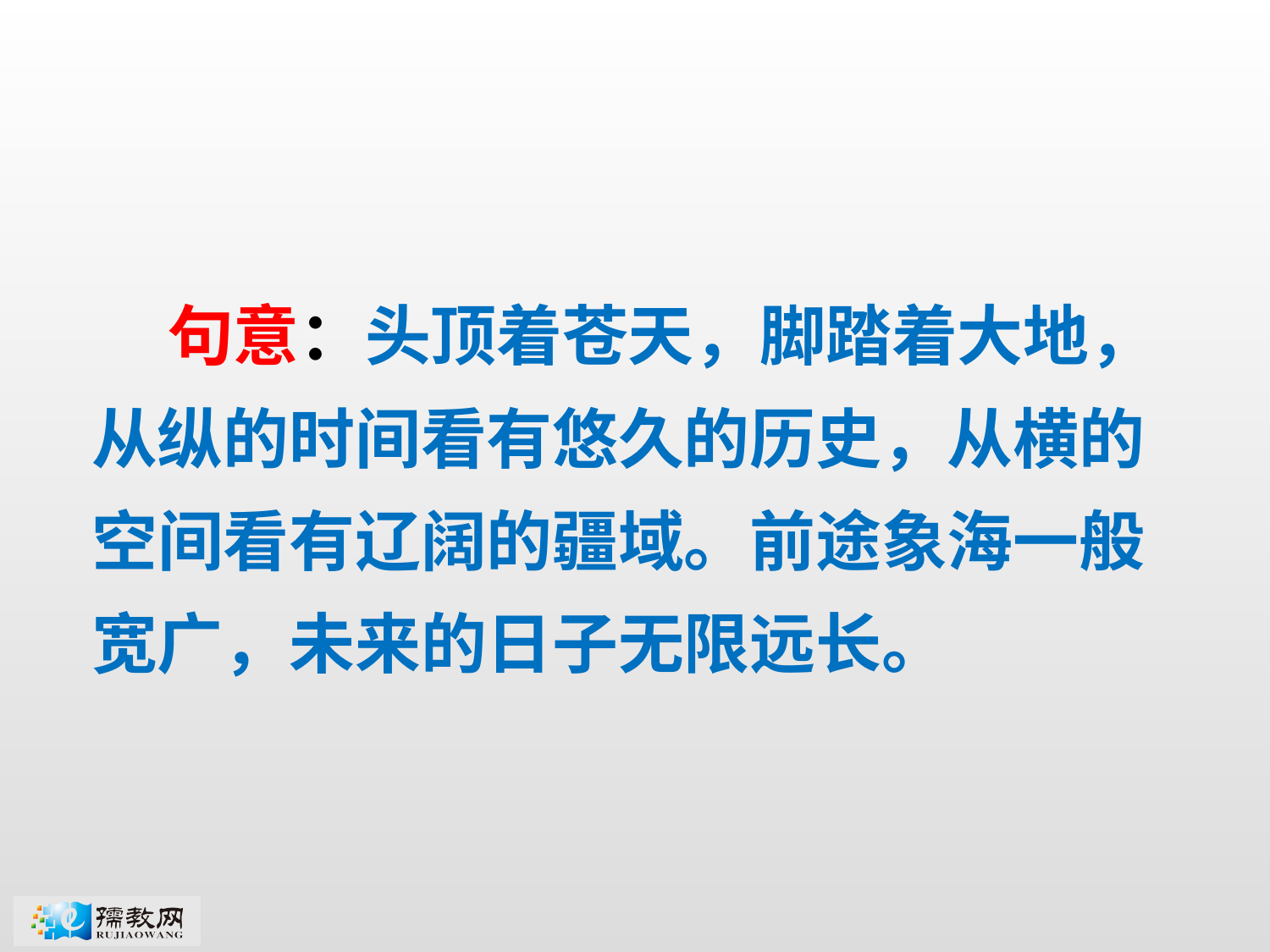

句意：头顶着苍天，脚踏着大地，从纵的时间看有悠久的历史，从横的空间看有辽阔的疆域。前途象海一般宽广，未来的日子无限远长。